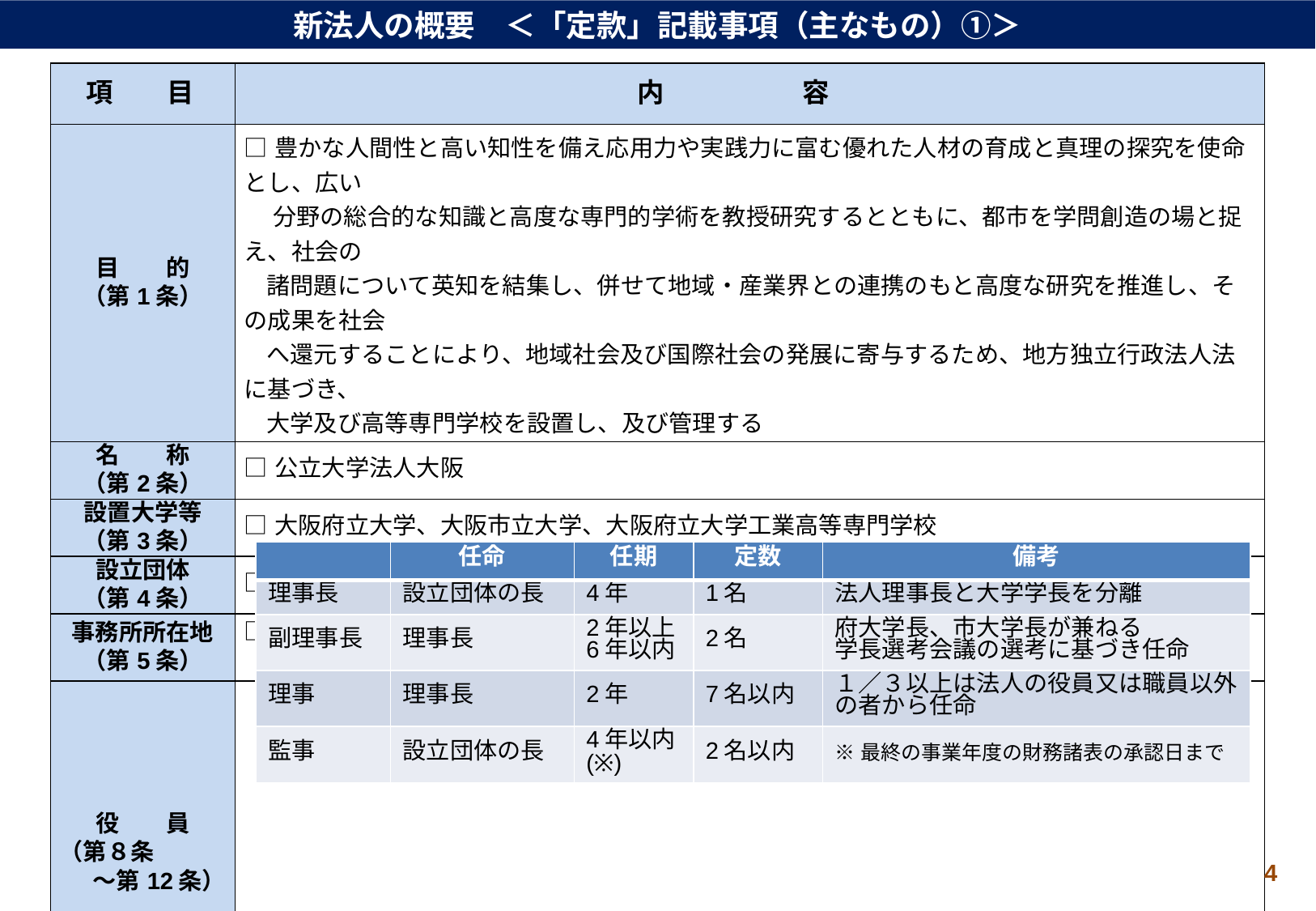

新法人の概要　＜「定款」記載事項（主なもの）①＞
| 項　　目 | 内 　　　 　容 |
| --- | --- |
| 目　　的 （第1条） | □豊かな人間性と高い知性を備え応用力や実践力に富む優れた人材の育成と真理の探究を使命とし、広い 　 分野の総合的な知識と高度な専門的学術を教授研究するとともに、都市を学問創造の場と捉え、社会の 諸問題について英知を結集し、併せて地域・産業界との連携のもと高度な研究を推進し、その成果を社会 へ還元することにより、地域社会及び国際社会の発展に寄与するため、地方独立行政法人法に基づき、 大学及び高等専門学校を設置し、及び管理する |
| 名　　称 （第2条） | □公立大学法人大阪 |
| 設置大学等 （第3条） | □大阪府立大学、大阪市立大学、大阪府立大学工業高等専門学校 |
| 設立団体 （第4条） | □大阪府及び大阪市 |
| 事務所所在地（第5条） | □主たる事務所の所在地：大阪市 　※設立団体との連携や設置された大学の各キャンパスへのアクセスなどを考慮 |
| 役　　員 （第８条 ～第12条） | ※現在の役員定数　府立大学：理事長1人、理事6人以内、監事2人以内 　　　　　　　　　　　　 市立大学：理事長1人、副理事長1人、理事5人以内、監事2人以内 |
|  | 任命 | 任期 | 定数 | 備考 |
| --- | --- | --- | --- | --- |
| 理事長 | 設立団体の長 | 4年 | 1名 | 法人理事長と大学学長を分離 |
| 副理事長 | 理事長 | 2年以上 6年以内 | 2名 | 府大学長、市大学長が兼ねる 学長選考会議の選考に基づき任命 |
| 理事 | 理事長 | 2年 | 7名以内 | １／３以上は法人の役員又は職員以外の者から任命 |
| 監事 | 設立団体の長 | 4年以内(※) | 2名以内 | ※最終の事業年度の財務諸表の承認日まで |
4